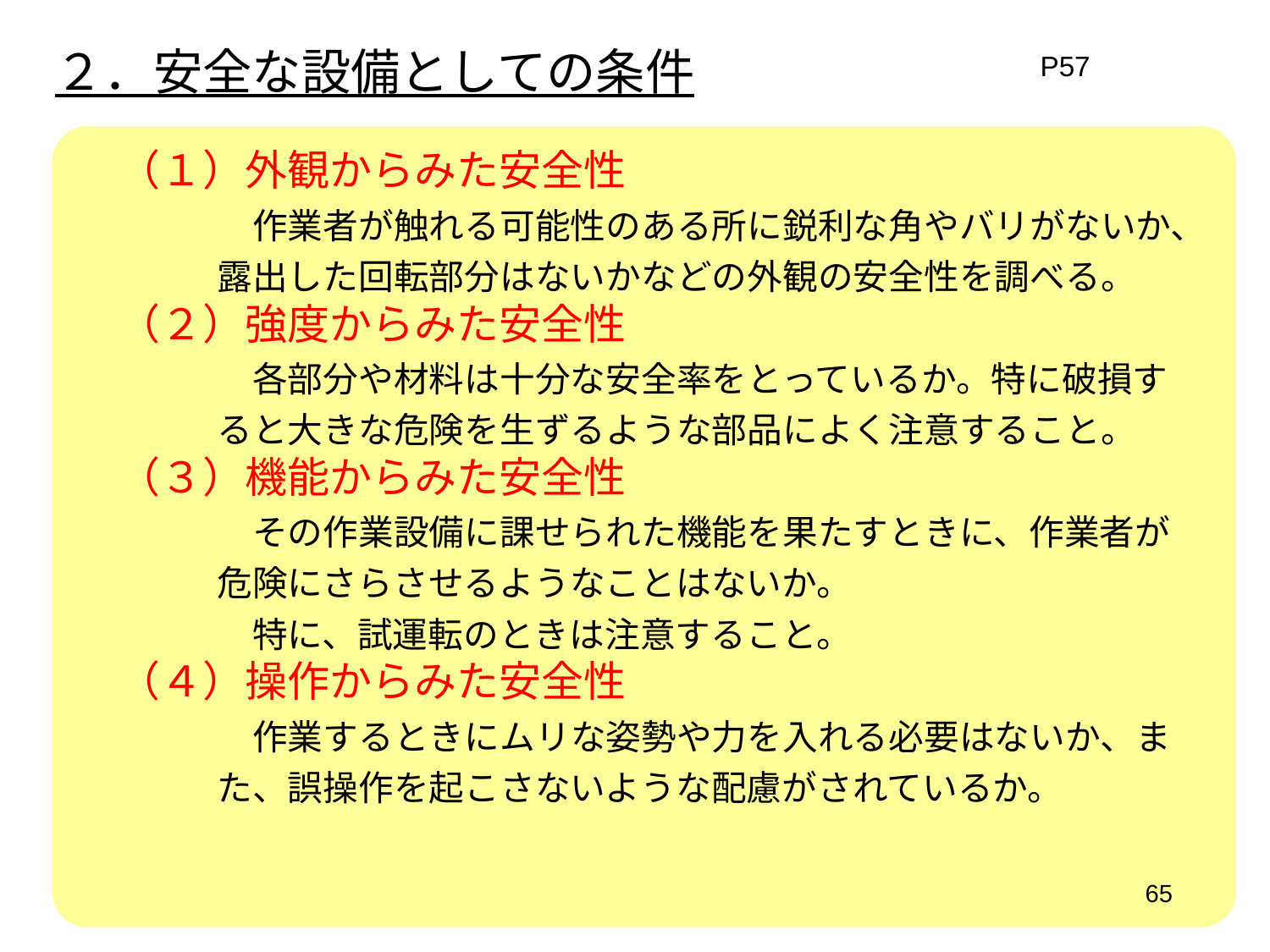

２．安全な設備としての条件
P57
　（１）外観からみた安全性
　　　　　作業者が触れる可能性のある所に鋭利な角やバリがないか、
　　　　露出した回転部分はないかなどの外観の安全性を調べる。
　（２）強度からみた安全性
　　　　　各部分や材料は十分な安全率をとっているか。特に破損す
　　　　ると大きな危険を生ずるような部品によく注意すること。
　（３）機能からみた安全性
　　　　　その作業設備に課せられた機能を果たすときに、作業者が
　　　　危険にさらさせるようなことはないか。
　　　　　特に、試運転のときは注意すること。
　（４）操作からみた安全性
　　　　　作業するときにムリな姿勢や力を入れる必要はないか、ま
　　　　た、誤操作を起こさないような配慮がされているか。

65